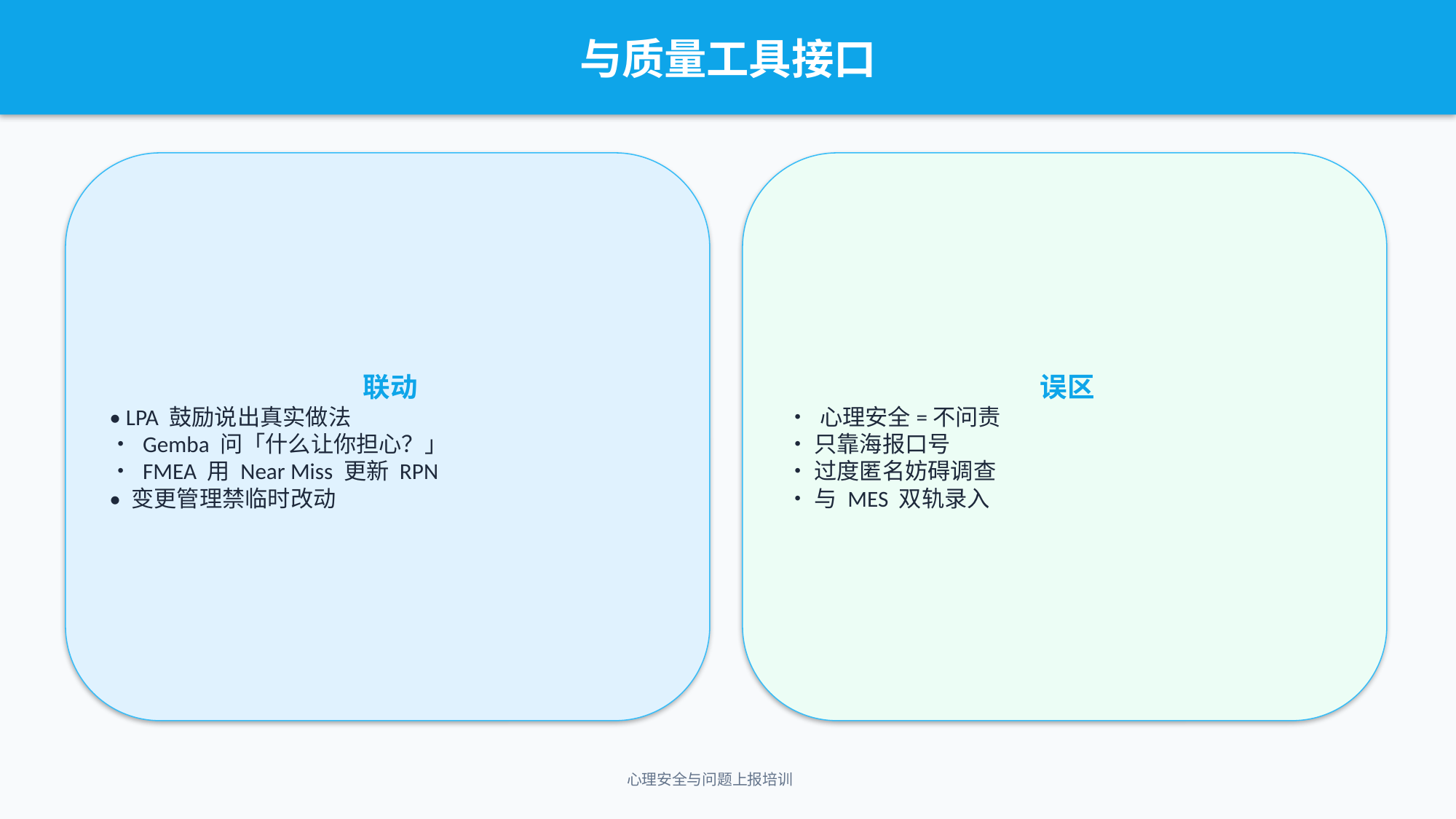

与质量工具接口
联动
• LPA 鼓励说出真实做法
• Gemba 问「什么让你担心？」
• FMEA 用 Near Miss 更新 RPN
• 变更管理禁临时改动
误区
• 心理安全=不问责
• 只靠海报口号
• 过度匿名妨碍调查
• 与 MES 双轨录入
心理安全与问题上报培训